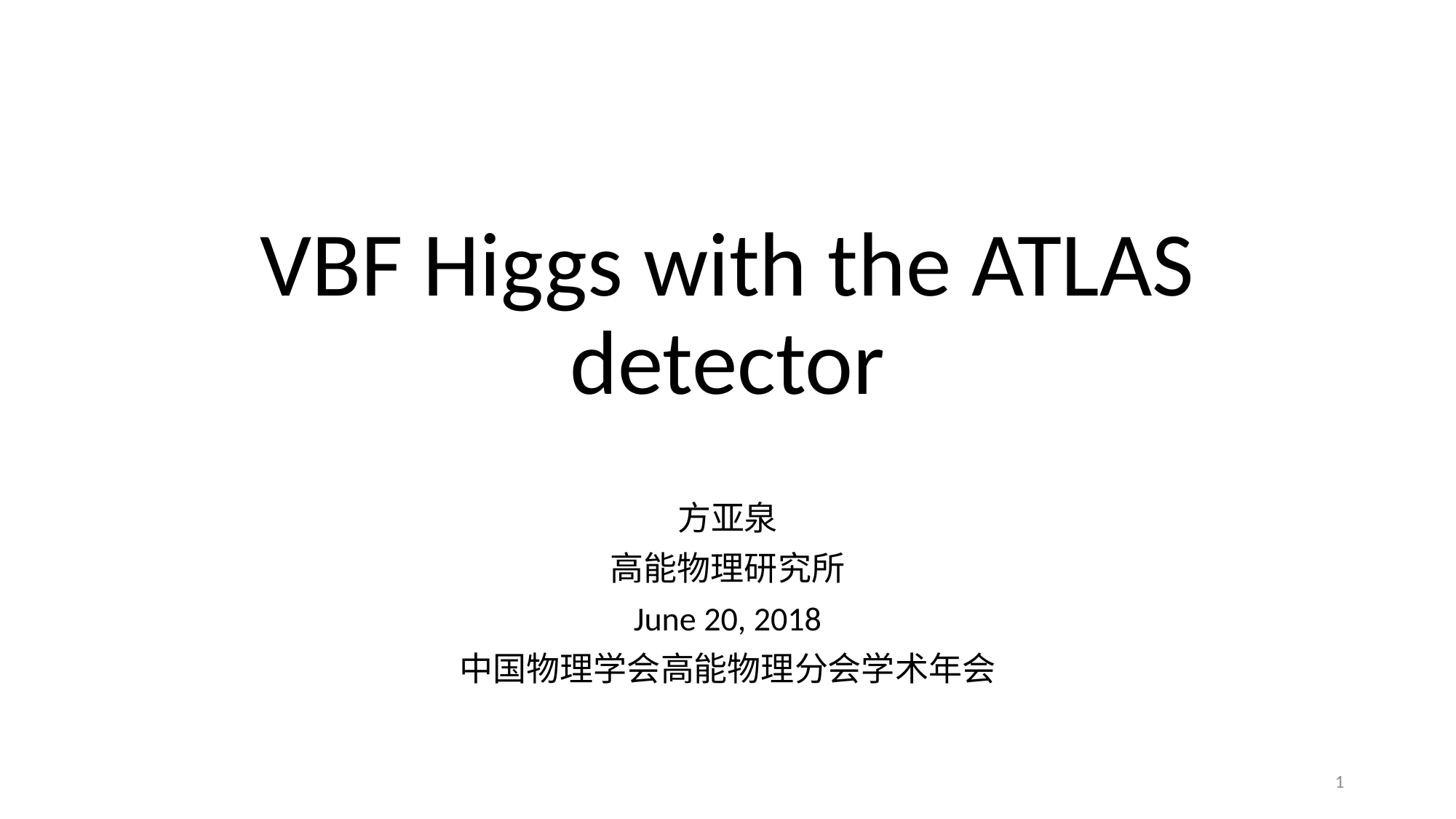

# VBF Higgs with the ATLAS detector
方亚泉
高能物理研究所
June 20, 2018
中国物理学会高能物理分会学术年会

1